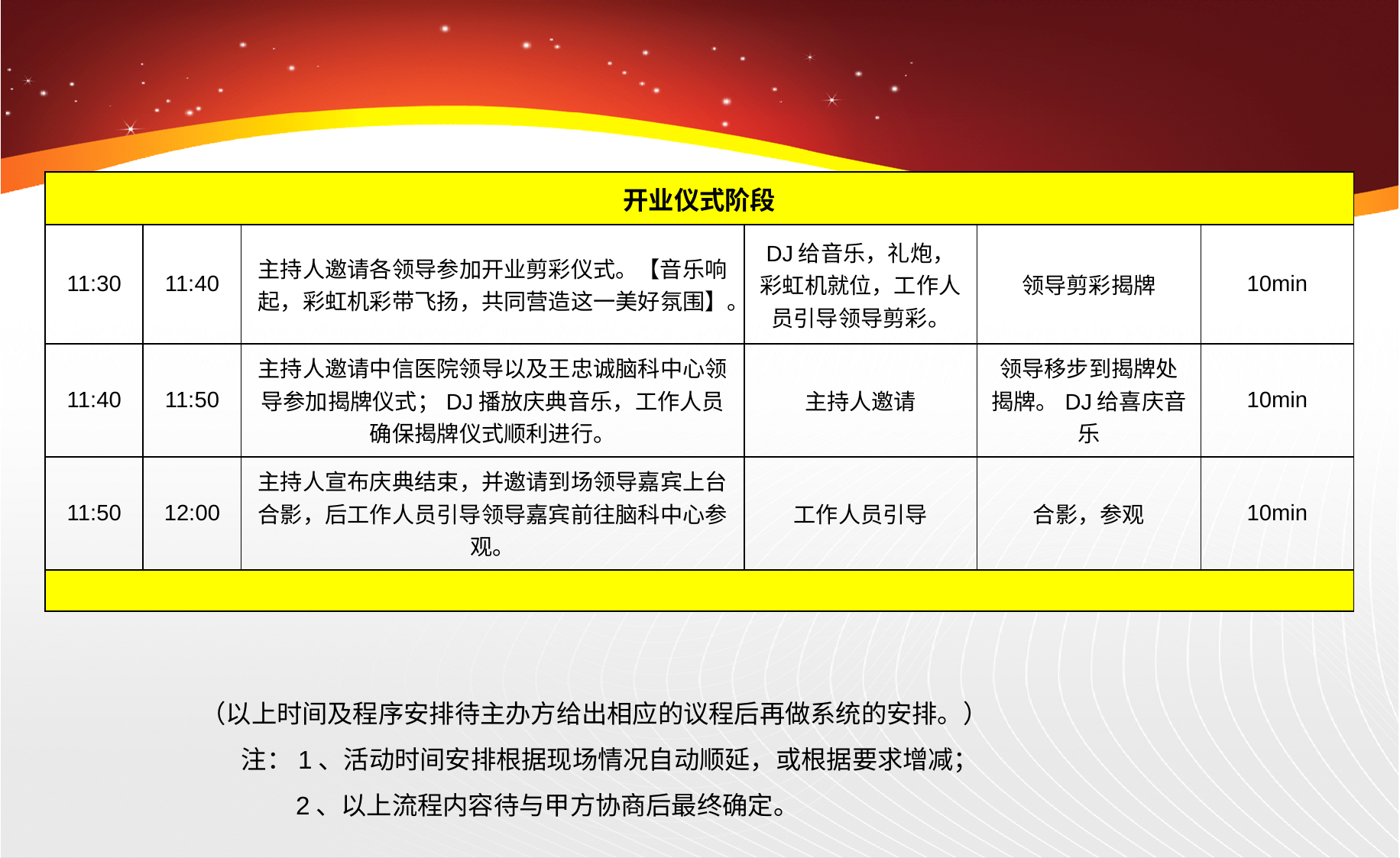

| 开业仪式阶段 |  |  |  |  |  |
| --- | --- | --- | --- | --- | --- |
| 11:30 | 11:40 | 主持人邀请各领导参加开业剪彩仪式。【音乐响起，彩虹机彩带飞扬，共同营造这一美好氛围】。 | DJ给音乐，礼炮，彩虹机就位，工作人员引导领导剪彩。 | 领导剪彩揭牌 | 10min |
| 11:40 | 11:50 | 主持人邀请中信医院领导以及王忠诚脑科中心领导参加揭牌仪式；DJ播放庆典音乐，工作人员确保揭牌仪式顺利进行。 | 主持人邀请 | 领导移步到揭牌处揭牌。DJ给喜庆音乐 | 10min |
| 11:50 | 12:00 | 主持人宣布庆典结束，并邀请到场领导嘉宾上台合影，后工作人员引导领导嘉宾前往脑科中心参观。 | 工作人员引导 | 合影，参观 | 10min |
|  |  |  |  |  |  |
（以上时间及程序安排待主办方给出相应的议程后再做系统的安排。）
      注：1、活动时间安排根据现场情况自动顺延，或根据要求增减；
         　 2、以上流程内容待与甲方协商后最终确定。